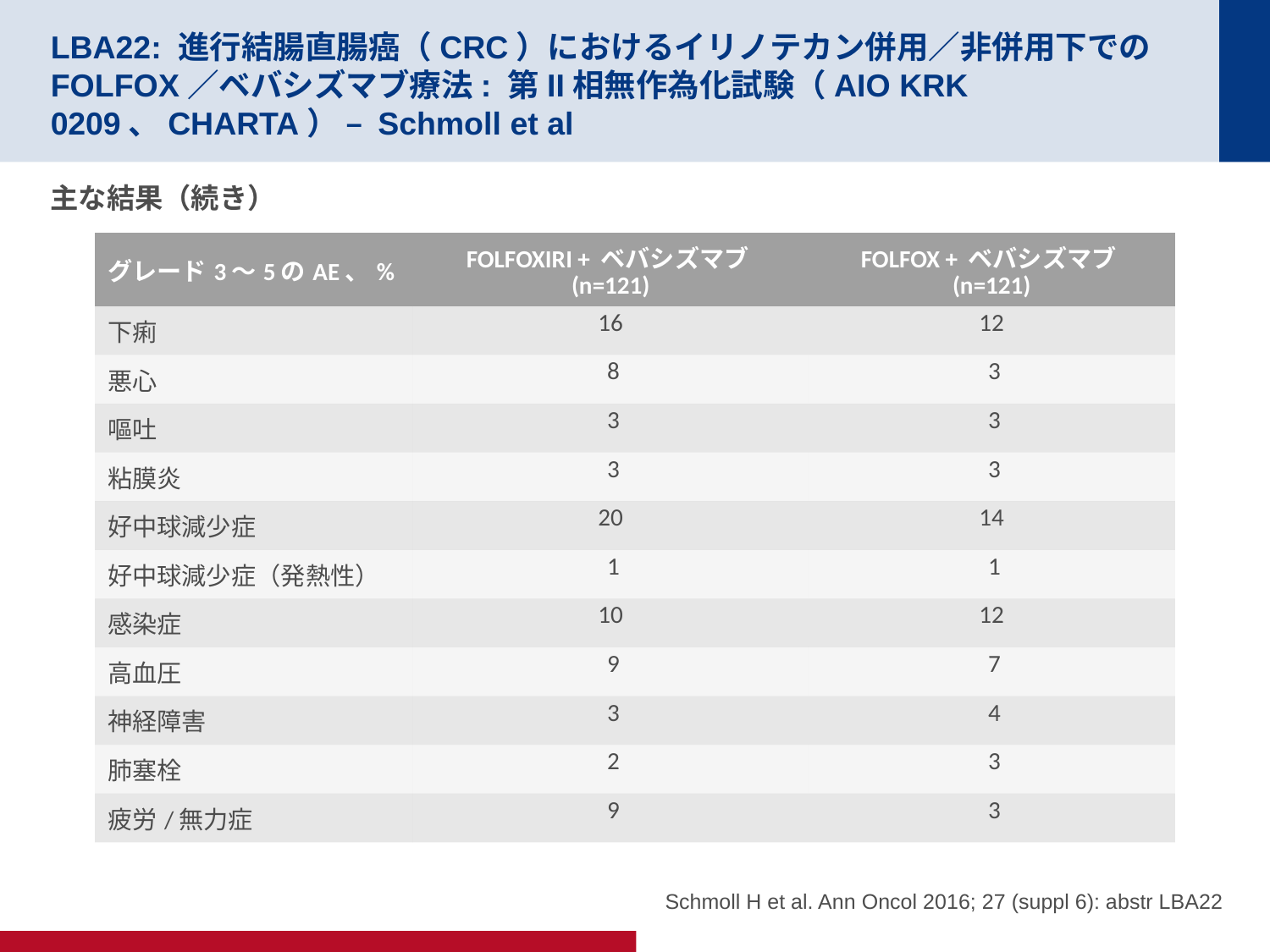

# LBA22: 進行結腸直腸癌（CRC）におけるイリノテカン併用／非併用下でのFOLFOX／ベバシズマブ療法: 第II相無作為化試験（AIO KRK 0209、CHARTA） – Schmoll et al
主な結果（続き）
| グレード3～5のAE、% | FOLFOXIRI + ベバシズマブ (n=121) | FOLFOX + ベバシズマブ (n=121) |
| --- | --- | --- |
| 下痢 | 16 | 12 |
| 悪心 | 8 | 3 |
| 嘔吐 | 3 | 3 |
| 粘膜炎 | 3 | 3 |
| 好中球減少症 | 20 | 14 |
| 好中球減少症（発熱性） | 1 | 1 |
| 感染症 | 10 | 12 |
| 高血圧 | 9 | 7 |
| 神経障害 | 3 | 4 |
| 肺塞栓 | 2 | 3 |
| 疲労/無力症 | 9 | 3 |
Schmoll H et al. Ann Oncol 2016; 27 (suppl 6): abstr LBA22